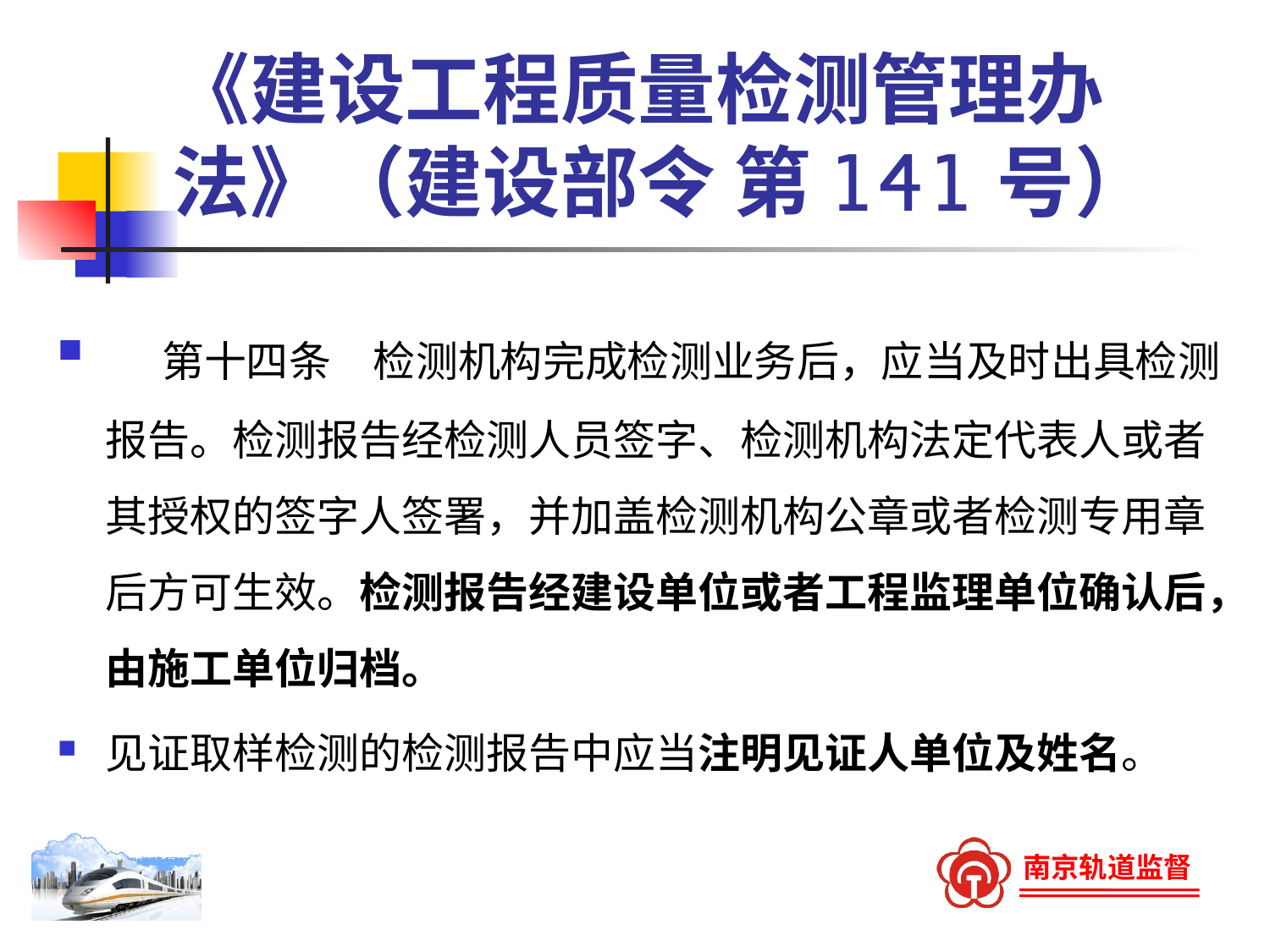

# 《建设工程质量检测管理办法》（建设部令 第141号）
　第十四条　检测机构完成检测业务后，应当及时出具检测报告。检测报告经检测人员签字、检测机构法定代表人或者其授权的签字人签署，并加盖检测机构公章或者检测专用章后方可生效。检测报告经建设单位或者工程监理单位确认后，由施工单位归档。
见证取样检测的检测报告中应当注明见证人单位及姓名。